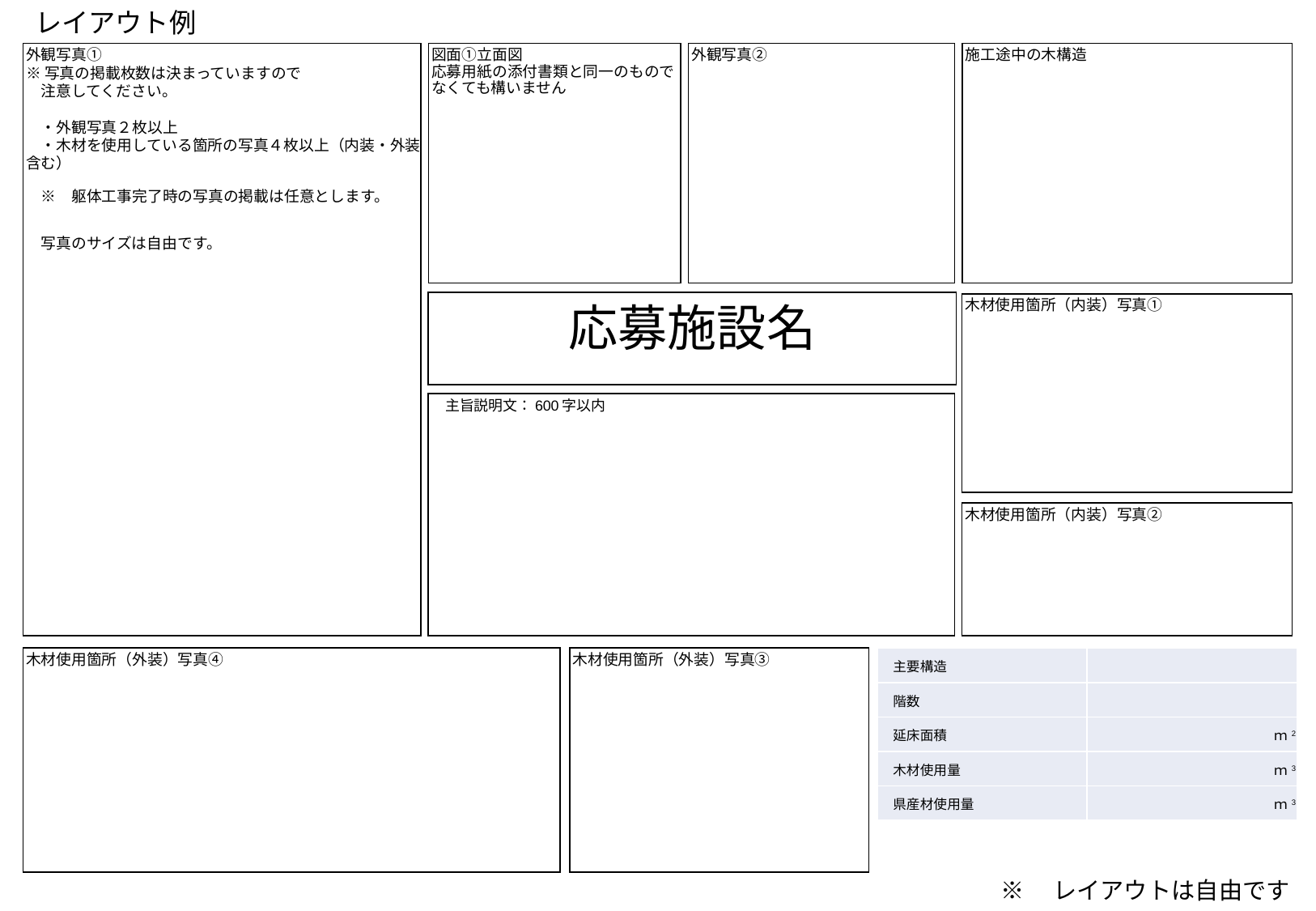

レイアウト例
図面①立面図
応募用紙の添付書類と同一のものでなくても構いません
施工途中の木構造
外観写真②
外観写真①
※写真の掲載枚数は決まっていますので
　注意してください。

　・外観写真２枚以上
　・木材を使用している箇所の写真４枚以上（内装・外装含む）

　※　躯体工事完了時の写真の掲載は任意とします。

　写真のサイズは自由です。
応募施設名
木材使用箇所（内装）写真①
　主旨説明文：600字以内

木材使用箇所（内装）写真②
木材使用箇所（外装）写真③
| 主要構造 |  |
| --- | --- |
| 階数 |  |
| 延床面積 | ｍ2 |
| 木材使用量 | ｍ3 |
| 県産材使用量 | ｍ3 |
木材使用箇所（外装）写真④
※　レイアウトは自由です